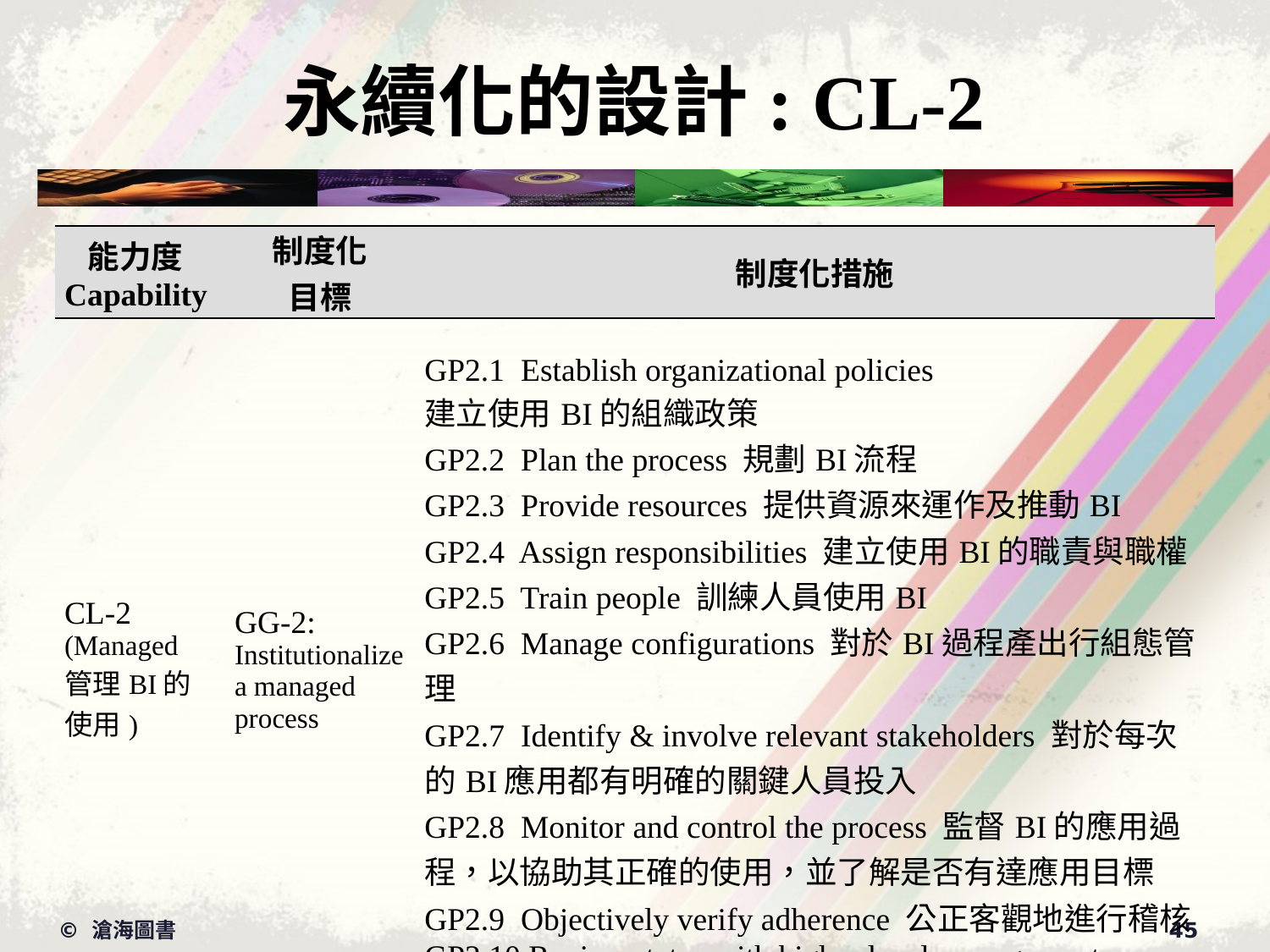

# 永續化的設計: CL-2
| 能力度Capability | 制度化 目標 | 制度化措施 |
| --- | --- | --- |
| CL-2 (Managed 管理BI的使用) | GG-2: Institutionalize a managed process | GP2.1 Establish organizational policies 建立使用BI的組織政策 GP2.2 Plan the process 規劃BI流程 GP2.3 Provide resources 提供資源來運作及推動BI GP2.4 Assign responsibilities 建立使用BI的職責與職權 GP2.5 Train people 訓練人員使用BI GP2.6 Manage configurations 對於BI過程產出行組態管理 GP2.7 Identify & involve relevant stakeholders 對於每次的BI應用都有明確的關鍵人員投入 GP2.8 Monitor and control the process 監督BI的應用過程，以協助其正確的使用，並了解是否有達應用目標 GP2.9 Objectively verify adherence 公正客觀地進行稽核 GP2.10 Review status with higher level management 與管理者溝通管理使用BI的狀況 |
© 滄海圖書
45